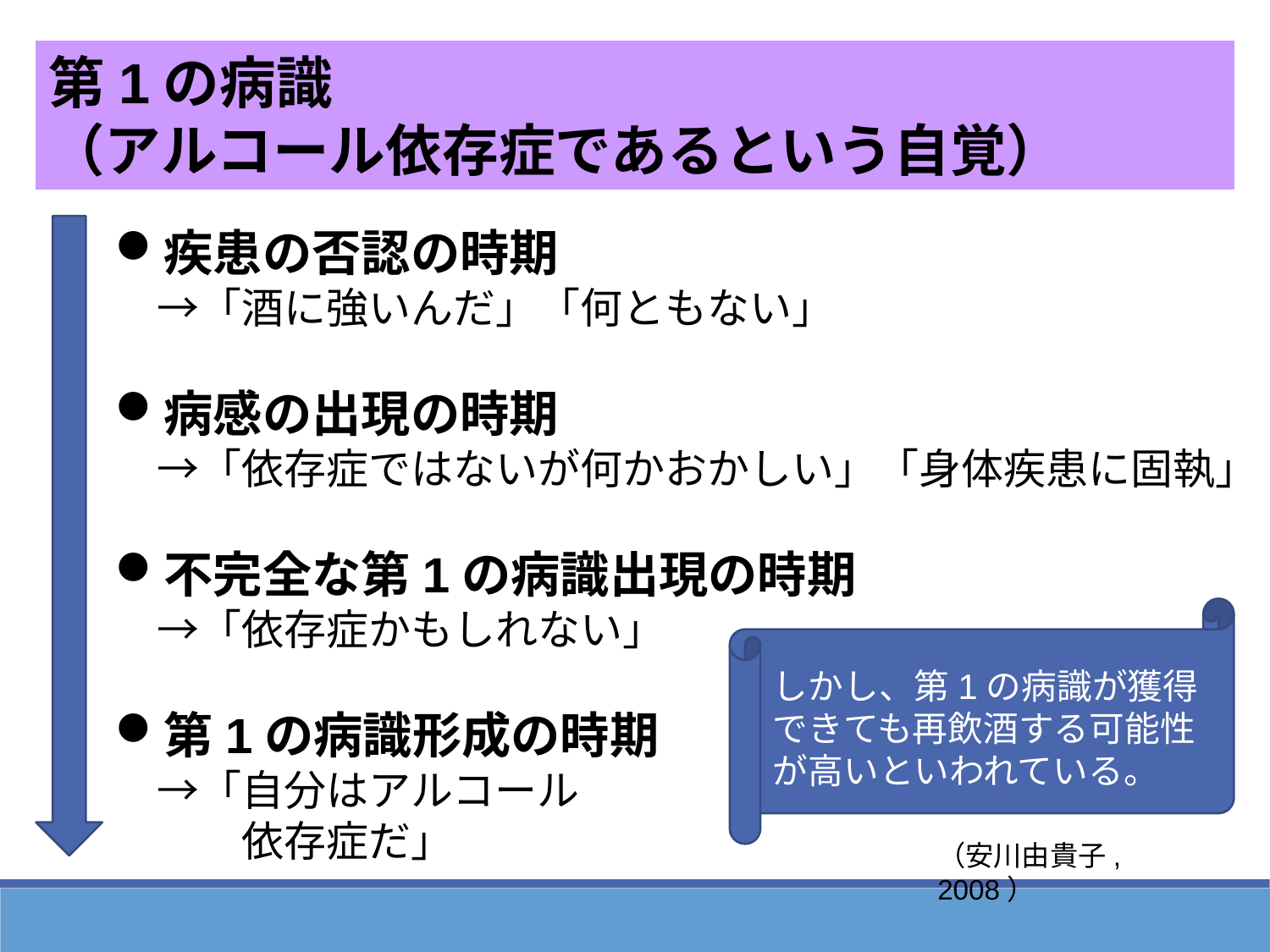

第1の病識
（アルコール依存症であるという自覚）
疾患の否認の時期
　→「酒に強いんだ」「何ともない」

病感の出現の時期
　→「依存症ではないが何かおかしい」「身体疾患に固執」

不完全な第1の病識出現の時期
　→「依存症かもしれない」

第1の病識形成の時期
　→「自分はアルコール
　　　依存症だ」

しかし、第1の病識が獲得
できても再飲酒する可能性
が高いといわれている。

（安川由貴子,　2008）